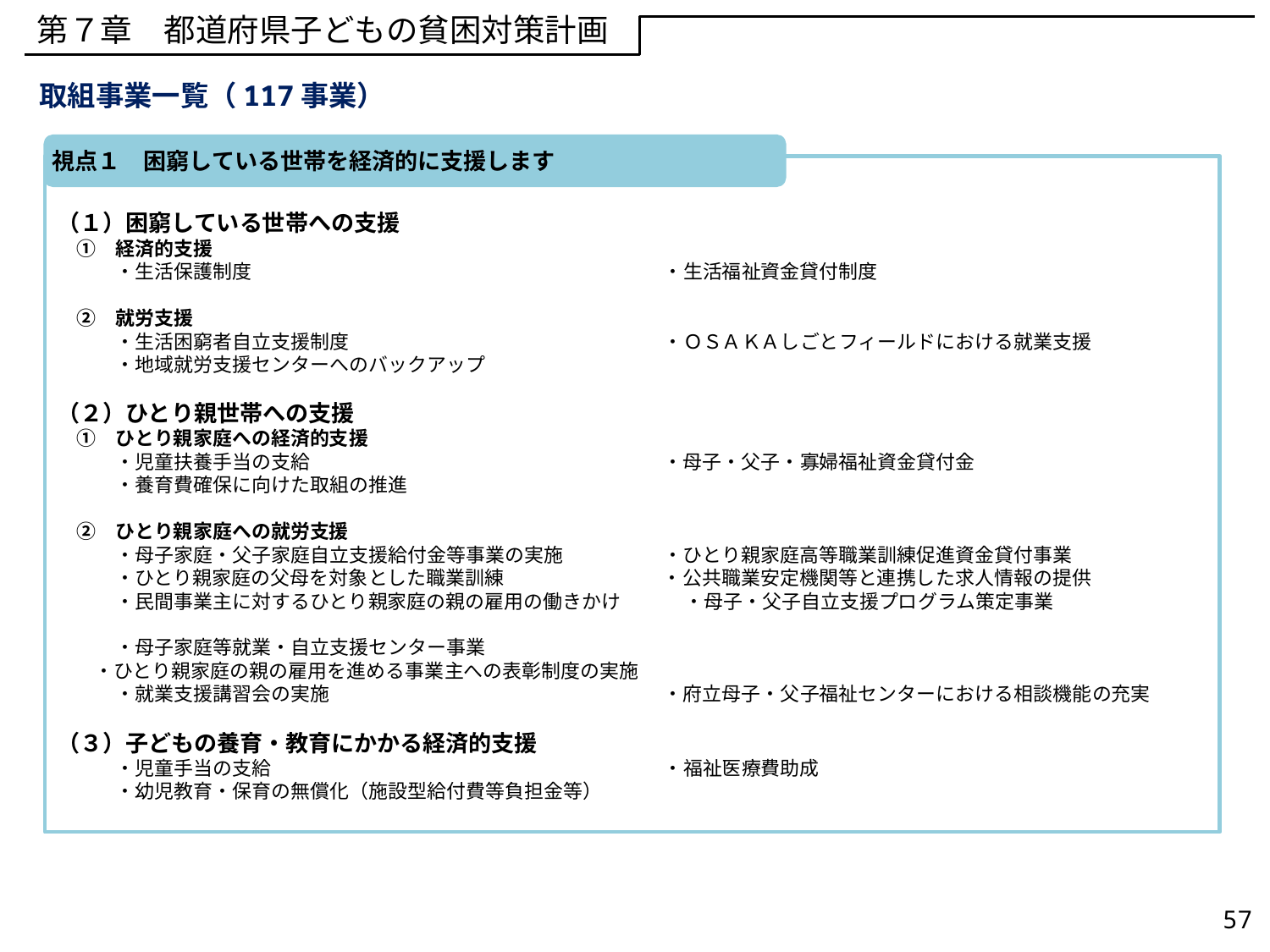

第７章　都道府県子どもの貧困対策計画
取組事業一覧（117事業）

視点１　困窮している世帯を経済的に支援します

（１）困窮している世帯への支援
　①　経済的支援
　　　・生活保護制度　　　　　　　　　　　　　　　　　     　　　・生活福祉資金貸付制度

　②　就労支援
　　　・生活困窮者自立支援制度　　　　　　　　　　　　    　　　 ・ＯＳＡＫＡしごとフィールドにおける就業支援
　　　・地域就労支援センターへのバックアップ

（２）ひとり親世帯への支援
　①　ひとり親家庭への経済的支援
　　　・児童扶養手当の支給　　　　　　　　　　　　　　   　　　  ・母子・父子・寡婦福祉資金貸付金
　　　・養育費確保に向けた取組の推進

　②　ひとり親家庭への就労支援
　　　・母子家庭・父子家庭自立支援給付金等事業の実施　    　　　 ・ひとり親家庭高等職業訓練促進資金貸付事業
　　　・ひとり親家庭の父母を対象とした職業訓練　　　　   　　　  ・公共職業安定機関等と連携した求人情報の提供
　　　・民間事業主に対するひとり親家庭の親の雇用の働きかけ 　　　・母子・父子自立支援プログラム策定事業
　　　・母子家庭等就業・自立支援センター事業
　    ・ひとり親家庭の親の雇用を進める事業主への表彰制度の実施
　　　・就業支援講習会の実施　　　　　　　　　　　　　     　　　・府立母子・父子福祉センターにおける相談機能の充実

（３）子どもの養育・教育にかかる経済的支援
　　　・児童手当の支給　　　　　　　　　　　　　　　　     　　　・福祉医療費助成
　　　・幼児教育・保育の無償化（施設型給付費等負担金等）

57